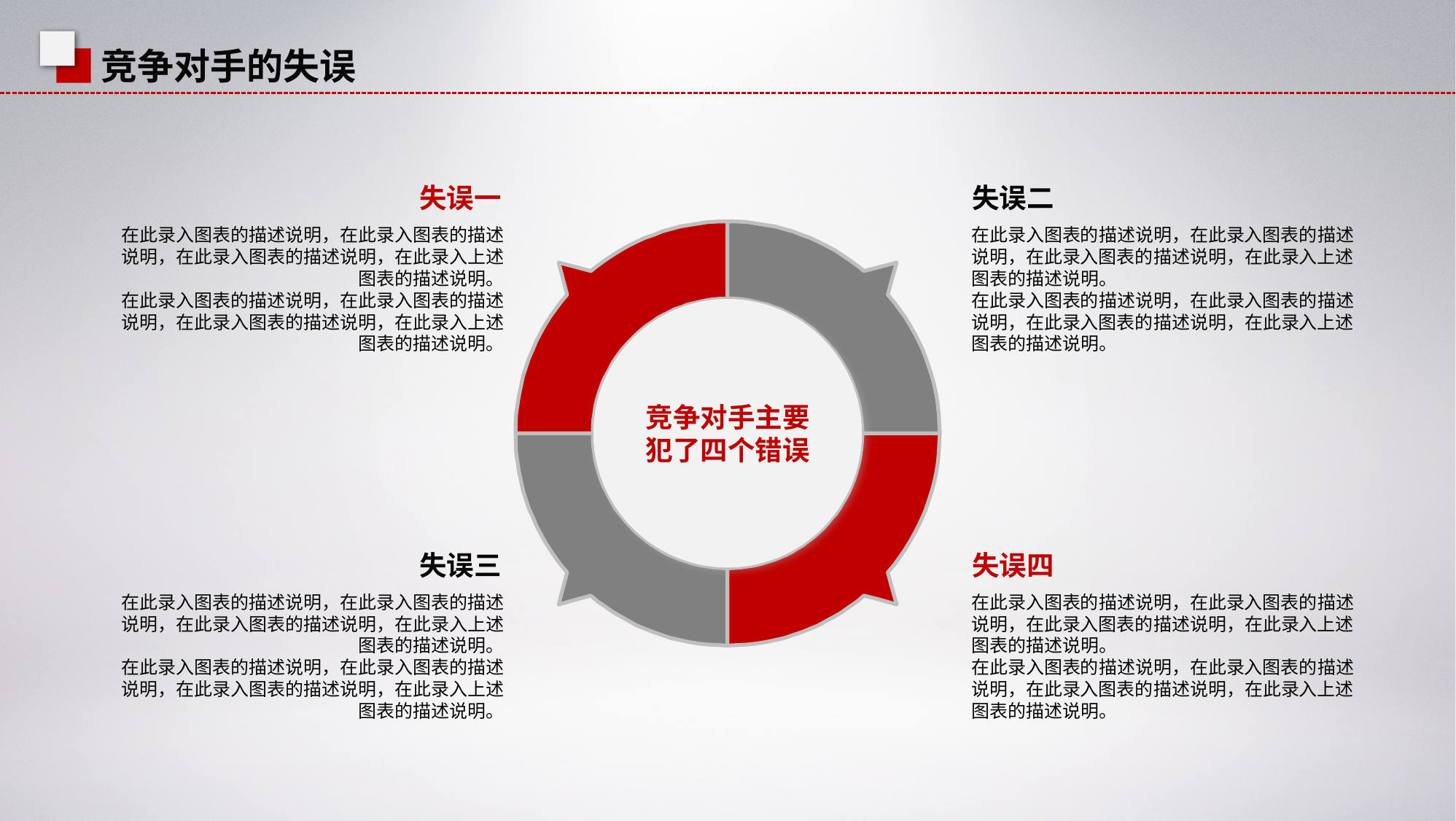

竞争对手的失误
失误一
失误二
在此录入图表的描述说明，在此录入图表的描述说明，在此录入图表的描述说明，在此录入上述图表的描述说明。
在此录入图表的描述说明，在此录入图表的描述说明，在此录入图表的描述说明，在此录入上述图表的描述说明。
在此录入图表的描述说明，在此录入图表的描述说明，在此录入图表的描述说明，在此录入上述图表的描述说明。
在此录入图表的描述说明，在此录入图表的描述说明，在此录入图表的描述说明，在此录入上述图表的描述说明。

竞争对手主要犯了四个错误

失误三
失误四
在此录入图表的描述说明，在此录入图表的描述说明，在此录入图表的描述说明，在此录入上述图表的描述说明。
在此录入图表的描述说明，在此录入图表的描述说明，在此录入图表的描述说明，在此录入上述图表的描述说明。
在此录入图表的描述说明，在此录入图表的描述说明，在此录入图表的描述说明，在此录入上述图表的描述说明。
在此录入图表的描述说明，在此录入图表的描述说明，在此录入图表的描述说明，在此录入上述图表的描述说明。